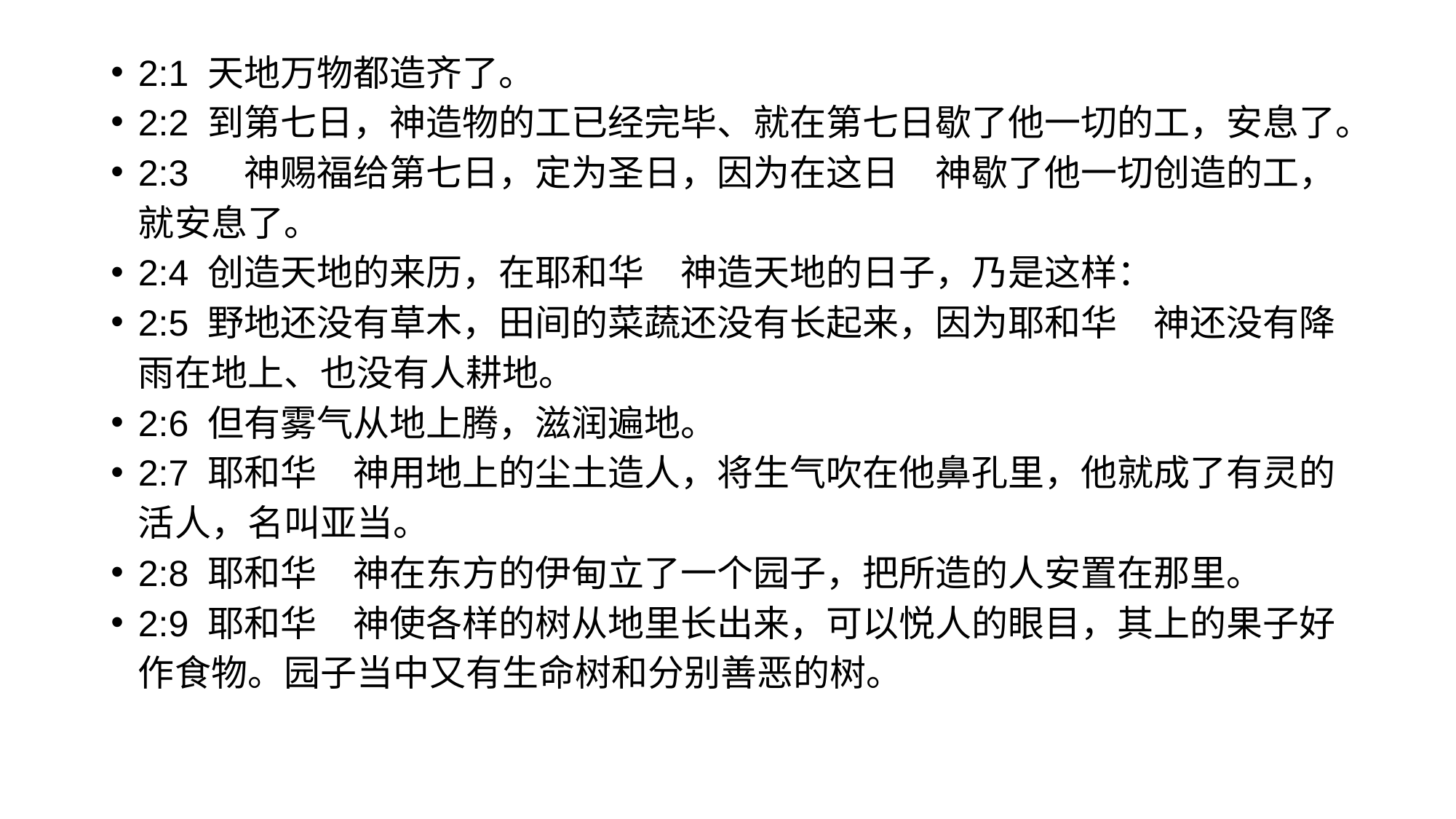

2:1 天地万物都造齐了。
2:2 到第七日，神造物的工已经完毕、就在第七日歇了他一切的工，安息了。
2:3 　神赐福给第七日，定为圣日，因为在这日　神歇了他一切创造的工，就安息了。
2:4 创造天地的来历，在耶和华　神造天地的日子，乃是这样：
2:5 野地还没有草木，田间的菜蔬还没有长起来，因为耶和华　神还没有降雨在地上、也没有人耕地。
2:6 但有雾气从地上腾，滋润遍地。
2:7 耶和华　神用地上的尘土造人，将生气吹在他鼻孔里，他就成了有灵的活人，名叫亚当。
2:8 耶和华　神在东方的伊甸立了一个园子，把所造的人安置在那里。
2:9 耶和华　神使各样的树从地里长出来，可以悦人的眼目，其上的果子好作食物。园子当中又有生命树和分别善恶的树。